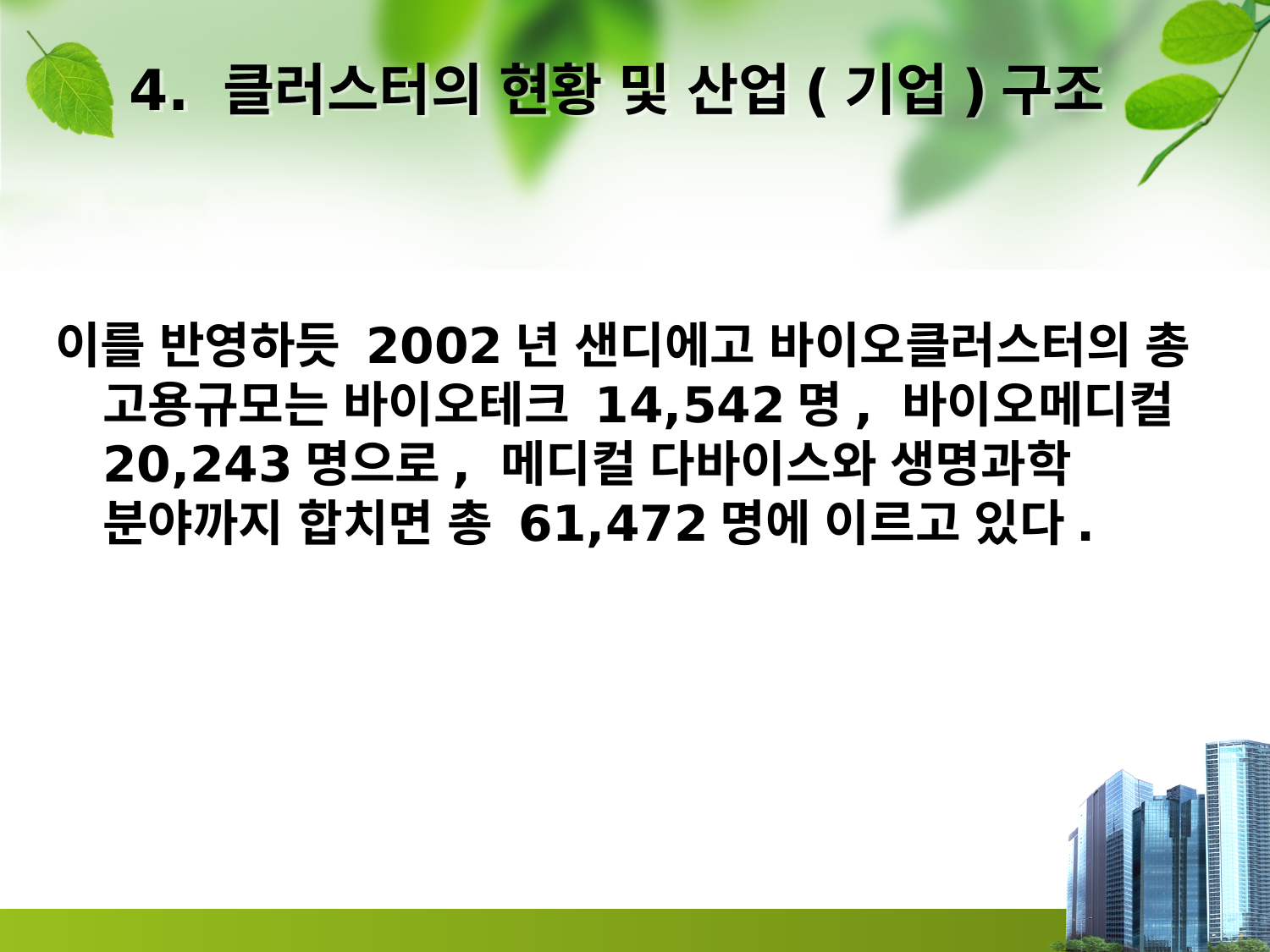

# 4. 클러스터의 현황 및 산업(기업)구조

이를 반영하듯 2002년 샌디에고 바이오클러스터의 총 고용규모는 바이오테크 14,542명, 바이오메디컬 20,243명으로, 메디컬 다바이스와 생명과학 분야까지 합치면 총 61,472명에 이르고 있다.